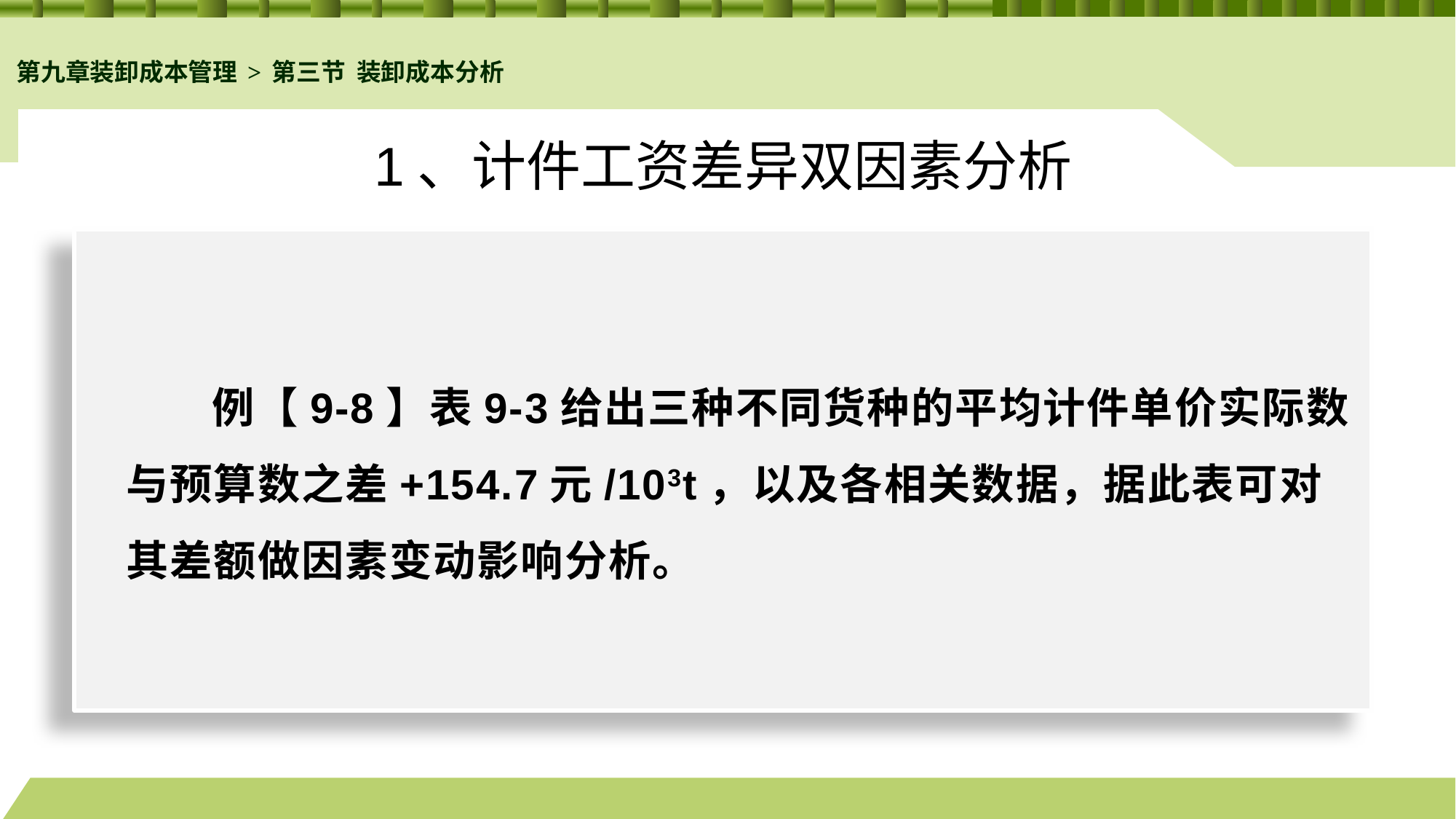

第九章装卸成本管理>第三节  装卸成本分析
# 1、计件工资差异双因素分析
例【9-8】表9-3给出三种不同货种的平均计件单价实际数与预算数之差+154.7元/103t，以及各相关数据，据此表可对其差额做因素变动影响分析。